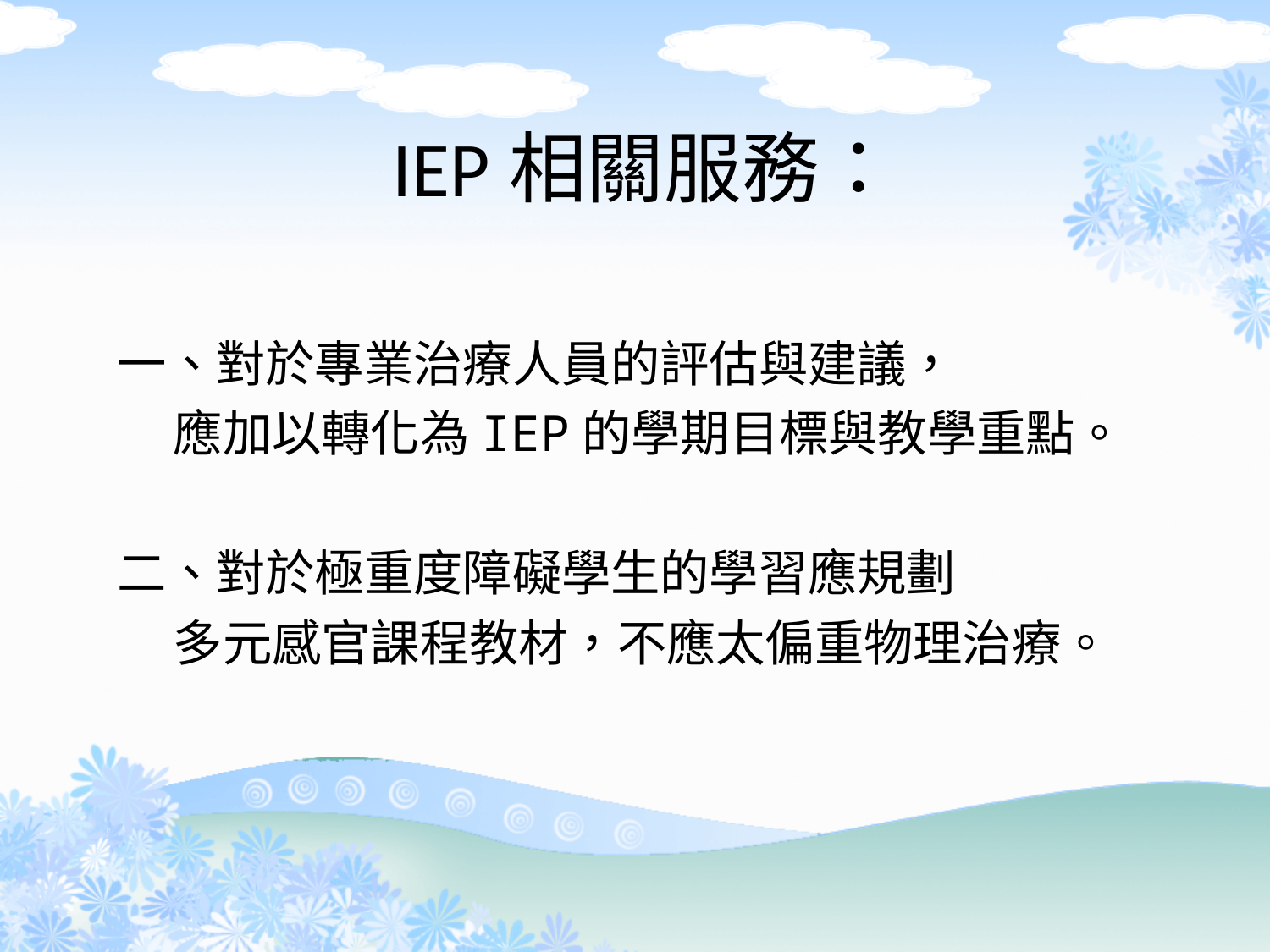

# IEP相關服務：
一、對於專業治療人員的評估與建議，
    應加以轉化為IEP的學期目標與教學重點。

二、對於極重度障礙學生的學習應規劃
    多元感官課程教材，不應太偏重物理治療。